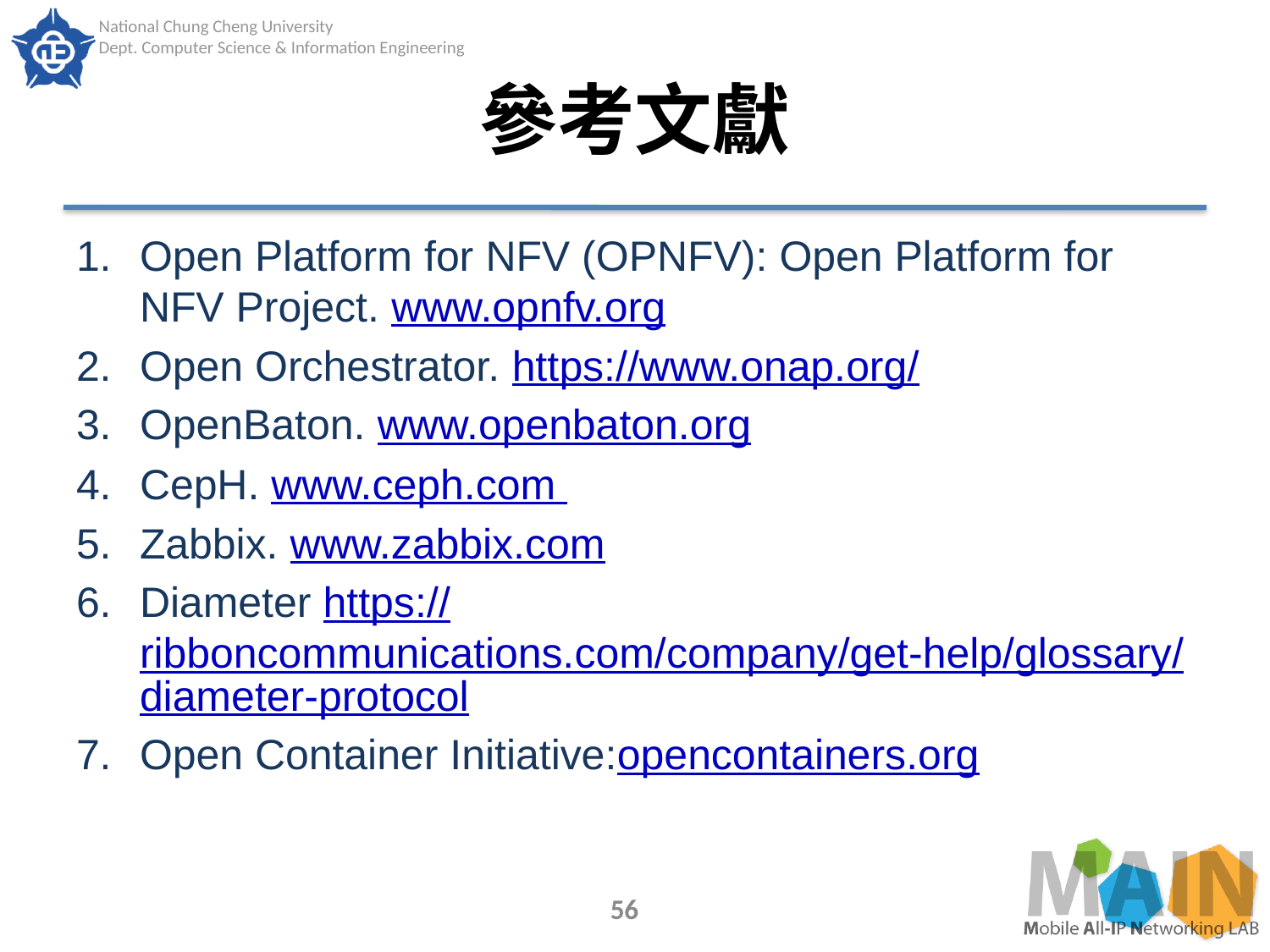

# 參考文獻
Open Platform for NFV (OPNFV): Open Platform for NFV Project. www.opnfv.org
Open Orchestrator. https://www.onap.org/
OpenBaton. www.openbaton.org
CepH. www.ceph.com
Zabbix. www.zabbix.com
Diameter https://ribboncommunications.com/company/get-help/glossary/diameter-protocol
Open Container Initiative:opencontainers.org
56